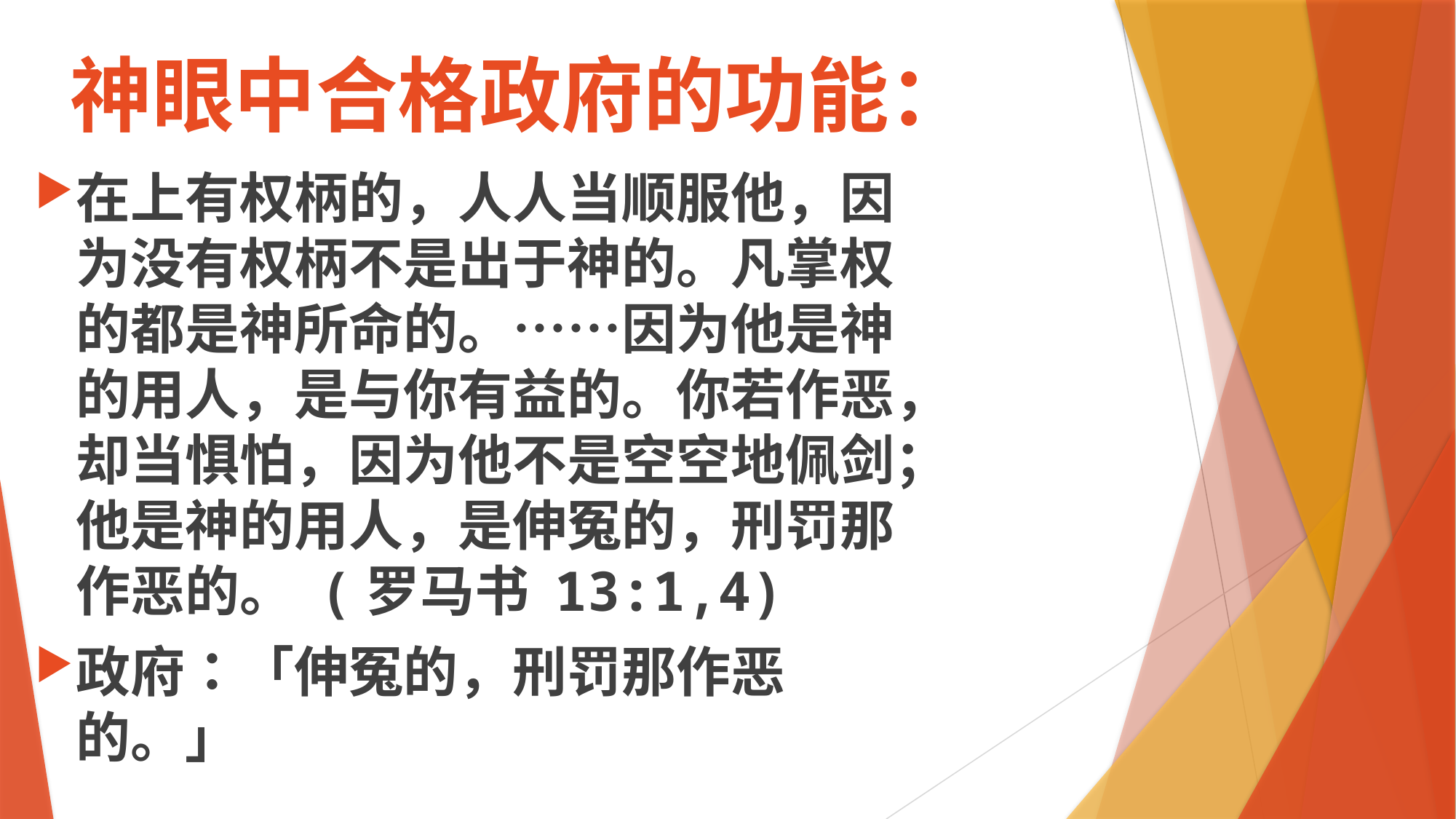

# 神眼中合格政府的功能：
在上有权柄的，人人当顺服他，因为没有权柄不是出于神的。凡掌权的都是神所命的。……因为他是神的用人，是与你有益的。你若作恶，却当惧怕，因为他不是空空地佩剑；他是神的用人，是伸冤的，刑罚那作恶的。 (罗马书 13:1,4)
政府：「伸冤的，刑罚那作恶的。」